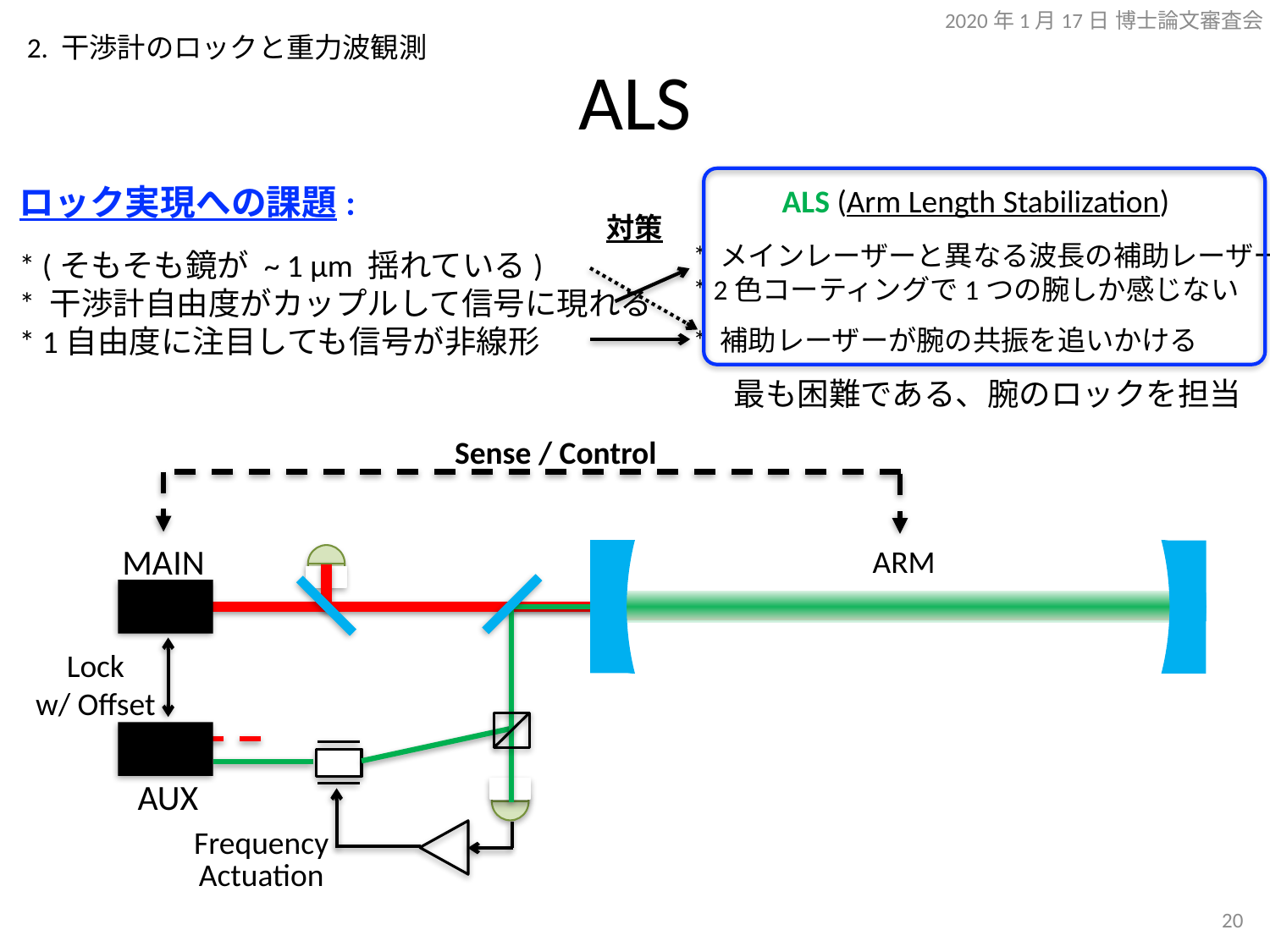

2020年1月17日 博士論文審査会
2. 干渉計のロックと重力波観測
# ALS

ロック実現への課題:
* (そもそも鏡が ~ 1 μm 揺れている)
* 干渉計自由度がカップルして信号に現れる
* 1自由度に注目しても信号が非線形
ALS (Arm Length Stabilization)
対策
* メインレーザーと異なる波長の補助レーザー
* 2色コーティングで1つの腕しか感じない
* 補助レーザーが腕の共振を追いかける
最も困難である、腕のロックを担当
Sense / Control
MAIN
ARM

Lock
w/ Offset

AUX

Frequency
Actuation

20